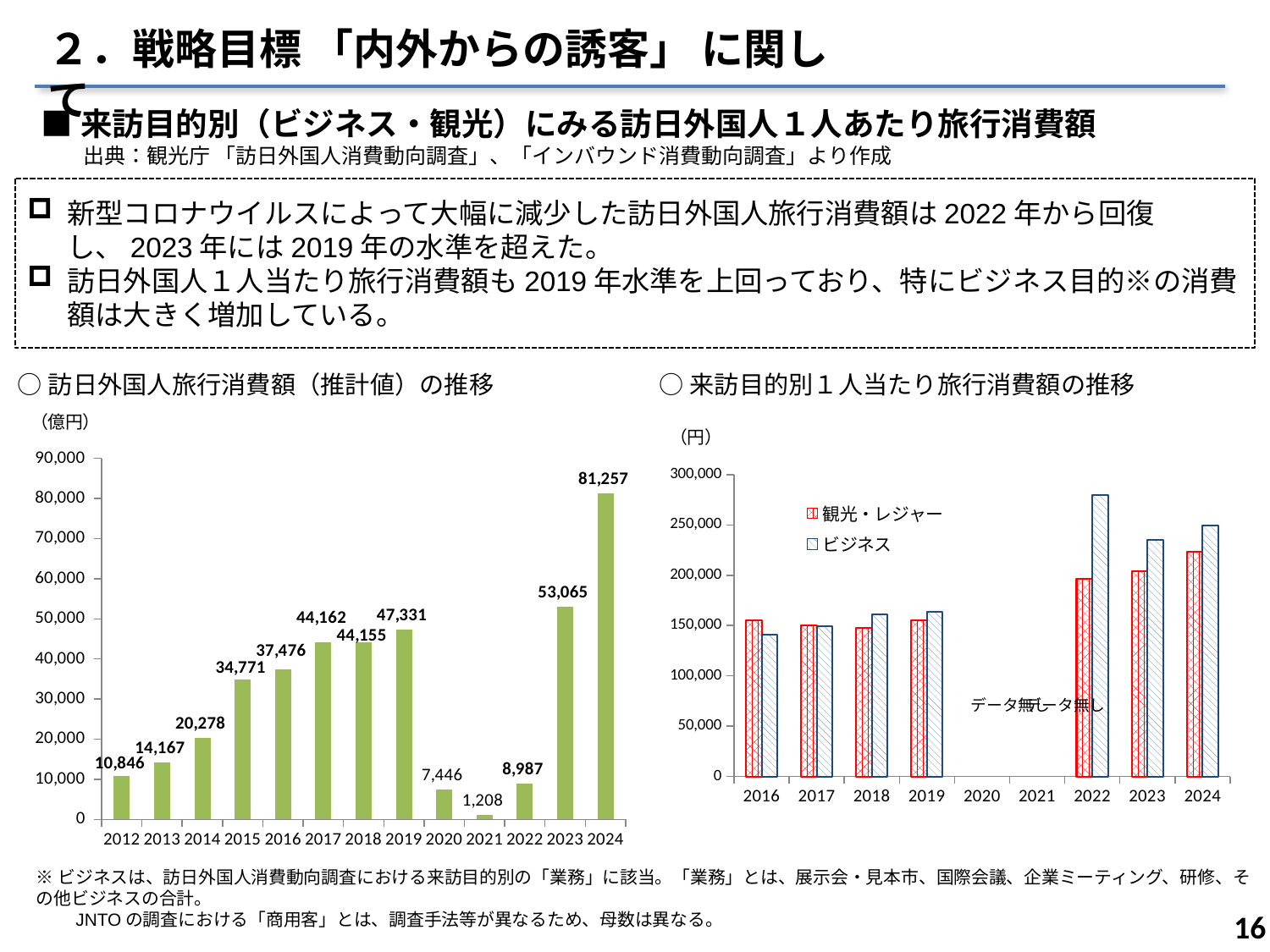

２．戦略目標 「内外からの誘客」 に関して
■来訪目的別（ビジネス・観光）にみる訪日外国人１人あたり旅行消費額
　　出典：観光庁 「訪日外国人消費動向調査」、「インバウンド消費動向調査」より作成
新型コロナウイルスによって大幅に減少した訪日外国人旅行消費額は2022年から回復し、2023年には2019年の水準を超えた。
訪日外国人１人当たり旅行消費額も2019年水準を上回っており、特にビジネス目的※の消費額は大きく増加している。
○訪日外国人旅行消費額（推計値）の推移
○来訪目的別１人当たり旅行消費額の推移

### Chart

| Category | 旅行消費額 |
|---|---|
| 2012 | 10846.0 |
| 2013 | 14167.0 |
| 2014 | 20278.0 |
| 2015 | 34771.0 |
| 2016 | 37476.0 |
| 2017 | 44162.0 |
| 2018 | 44155.0 |
| 2019 | 47331.0 |
| 2020 | 7446.0 |
| 2021 | 1208.0 |
| 2022 | 8987.0 |
| 2023 | 53065.0 |
| 2024 | 81257.0 |

### Chart

| Category | 観光・レジャー | ビジネス |
|---|---|---|
| 2016 | 155017.0 | 140961.0 |
| 2017 | 150341.0 | 149742.0 |
| 2018 | 147907.0 | 161265.0 |
| 2019 | 155281.0 | 164005.0 |
| 2020 | None | None |
| 2021 | None | None |
| 2022 | 196375.0 | 279610.0 |
| 2023 | 204047.0 | 235400.0 |
| 2024 | 223431.0 | 249521.0 |
※ビジネスは、訪日外国人消費動向調査における来訪目的別の「業務」に該当。「業務」とは、展示会・見本市、国際会議、企業ミーティング、研修、その他ビジネスの合計。
　　JNTOの調査における「商用客」とは、調査手法等が異なるため、母数は異なる。
16